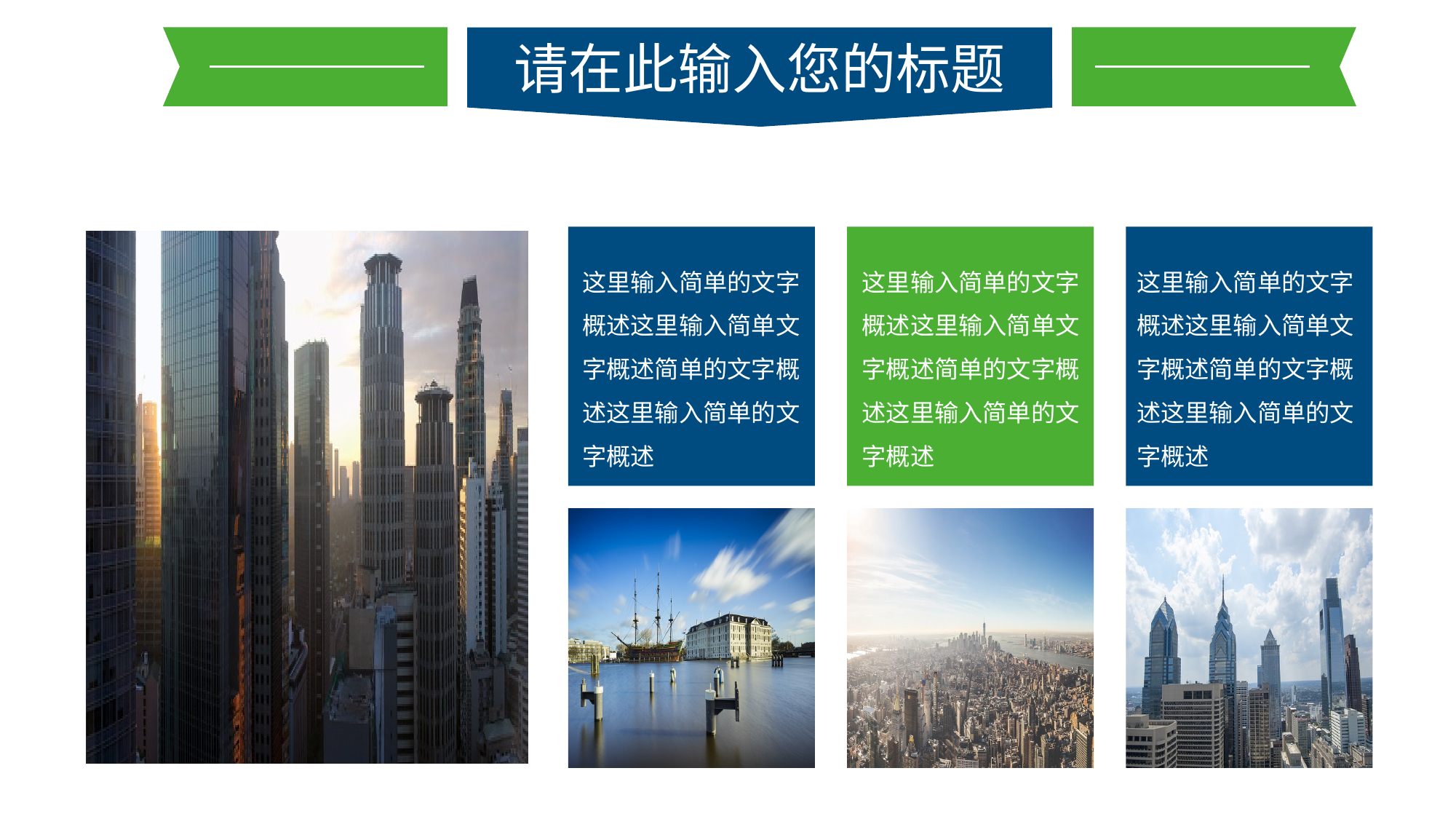

请在此输入您的标题

这里输入简单的文字概述这里输入简单文字概述简单的文字概述这里输入简单的文字概述
这里输入简单的文字概述这里输入简单文字概述简单的文字概述这里输入简单的文字概述
这里输入简单的文字概述这里输入简单文字概述简单的文字概述这里输入简单的文字概述